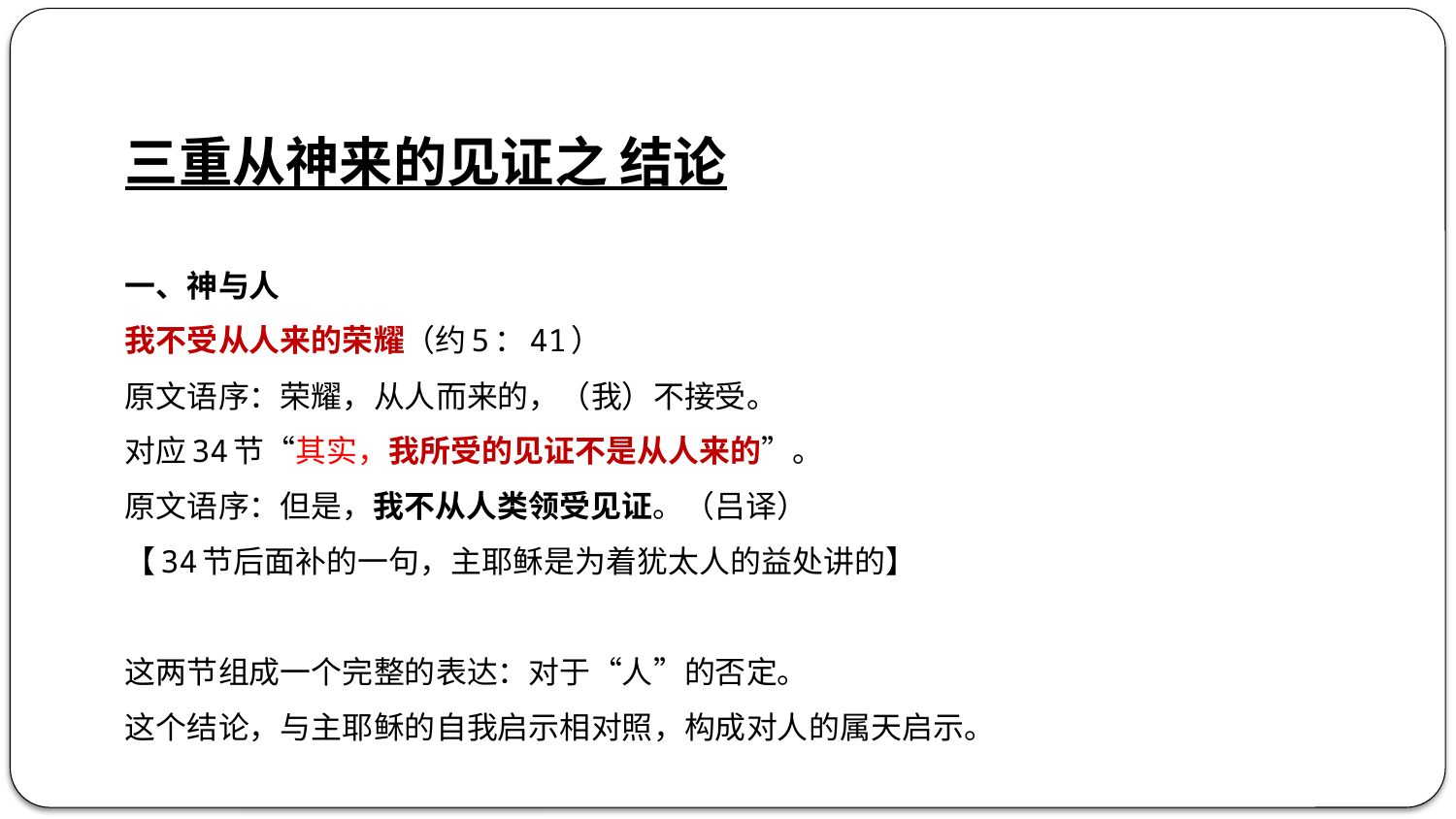

三重从神来的见证之 结论

一、神与人
我不受从人来的荣耀（约5：41）
原文语序：荣耀，从人而来的，（我）不接受。
对应34节“其实，我所受的见证不是从人来的”。
原文语序：但是，我不从人类领受见证。（吕译）
【34节后面补的一句，主耶稣是为着犹太人的益处讲的】

这两节组成一个完整的表达：对于“人”的否定。
这个结论，与主耶稣的自我启示相对照，构成对人的属天启示。